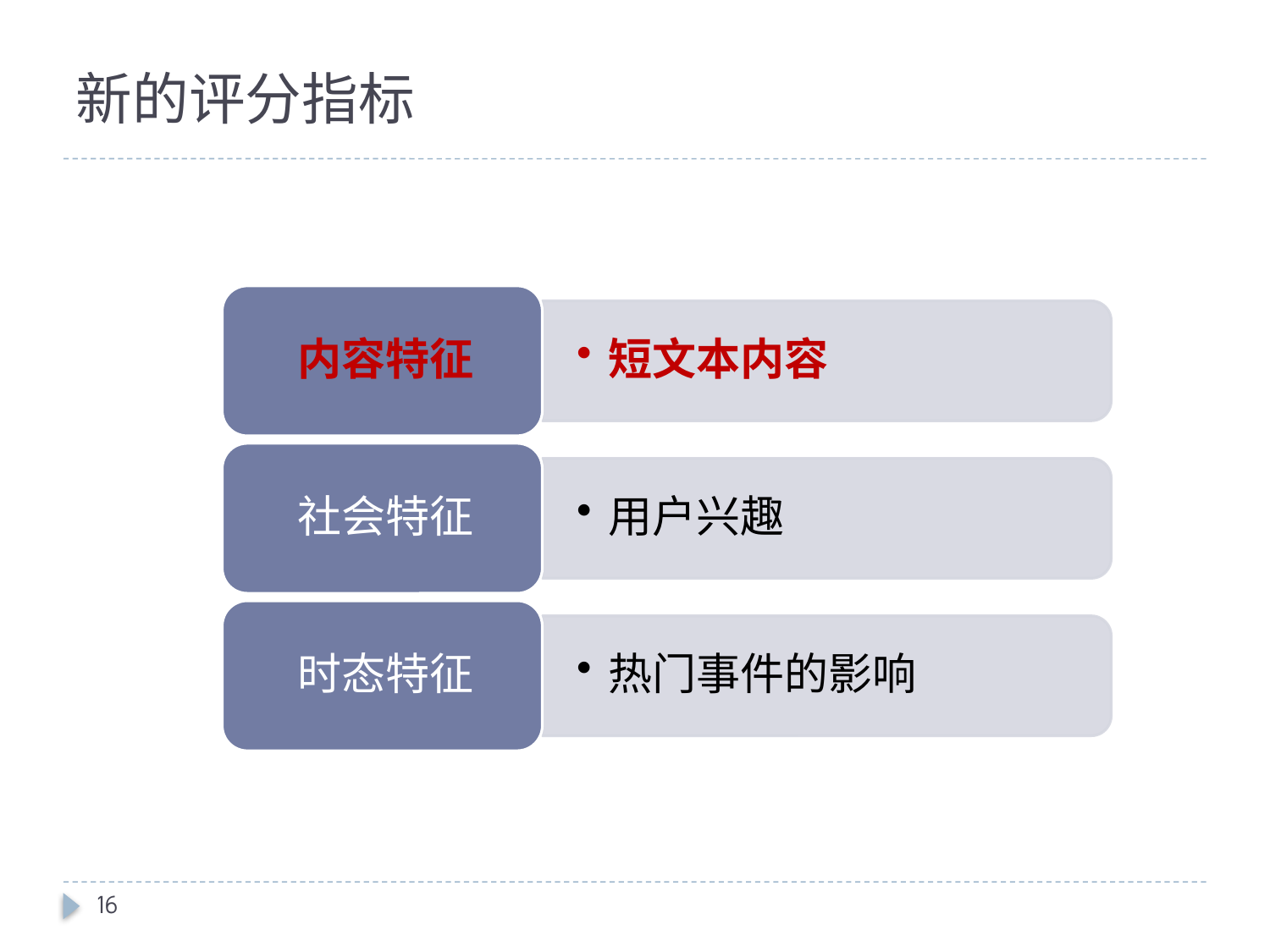

# 新的评分指标
短文本内容
内容特征
用户兴趣
社会特征
热门事件的影响
时态特征
16